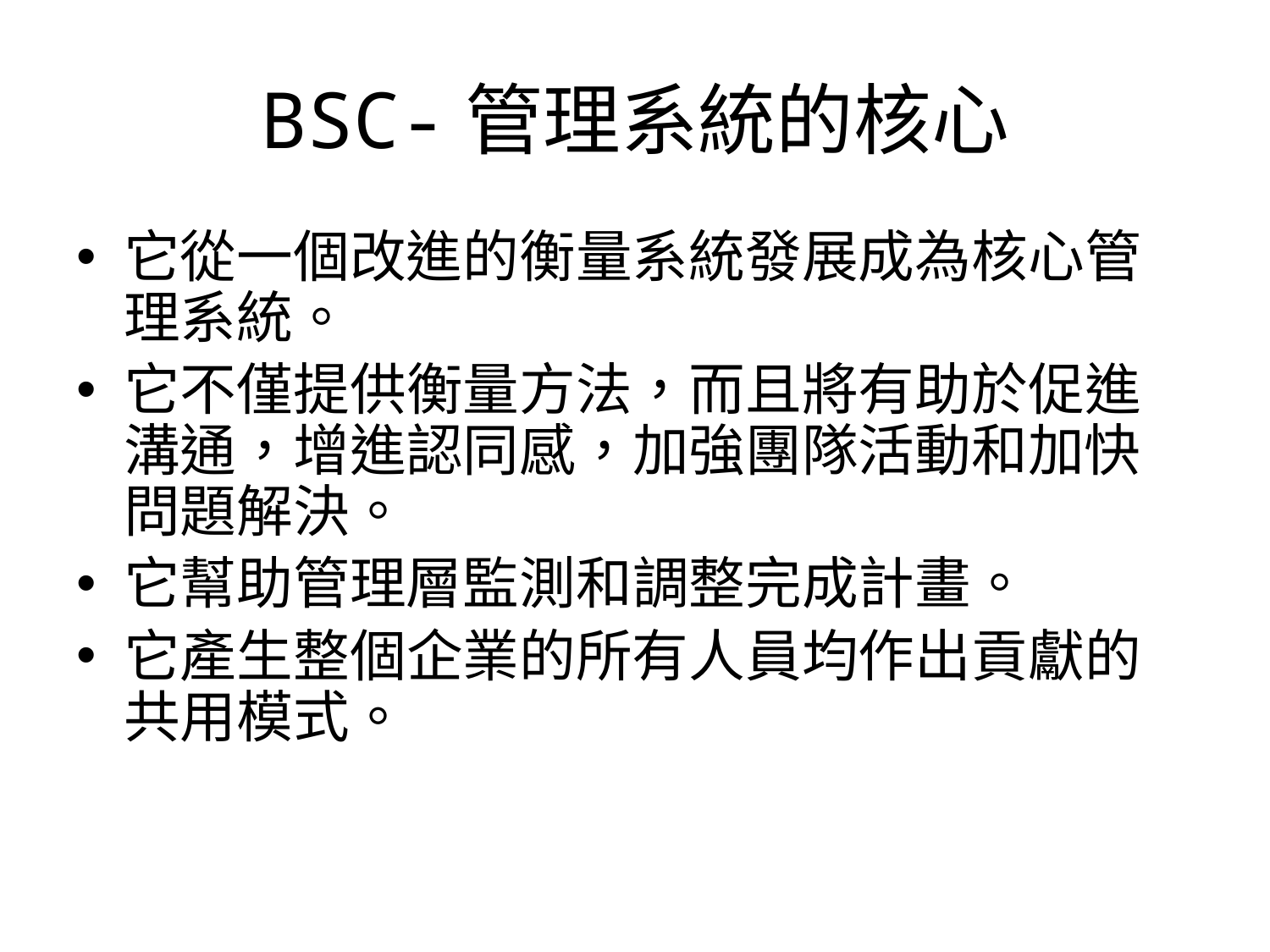

# BSC-管理系統的核心
它從一個改進的衡量系統發展成為核心管理系統。
它不僅提供衡量方法，而且將有助於促進溝通，增進認同感，加強團隊活動和加快問題解決。
它幫助管理層監測和調整完成計畫。
它產生整個企業的所有人員均作出貢獻的共用模式。